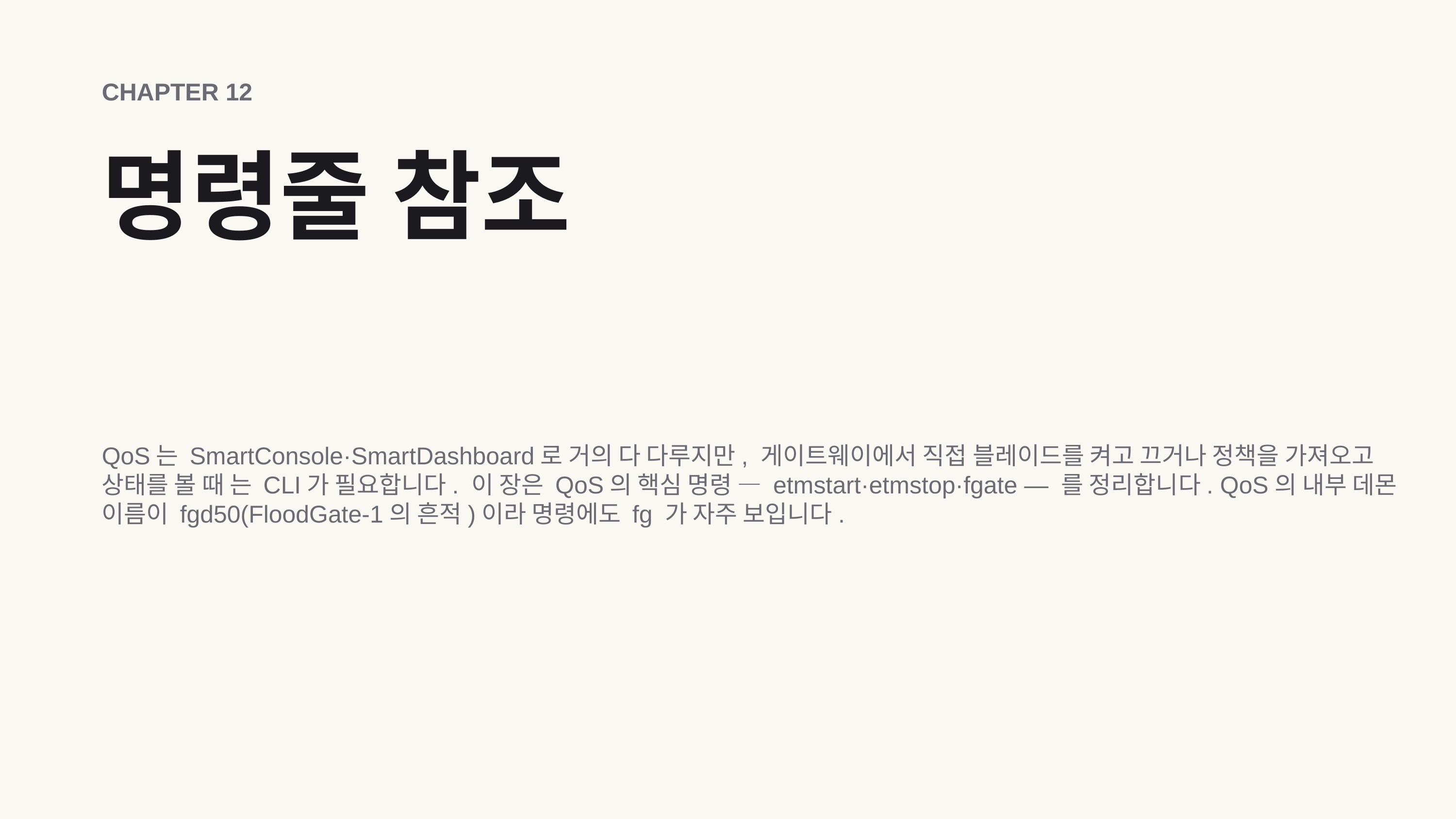

CHAPTER 12
명령줄 참조
QoS는 SmartConsole·SmartDashboard로 거의 다 다루지만, 게이트웨이에서 직접 블레이드를 켜고 끄거나 정책을 가져오고 상태를 볼 때 는 CLI가 필요합니다. 이 장은 QoS의 핵심 명령 — etmstart·etmstop·fgate — 를 정리합니다. QoS의 내부 데몬 이름이 fgd50(FloodGate-1의 흔적)이라 명령에도 fg 가 자주 보입니다.